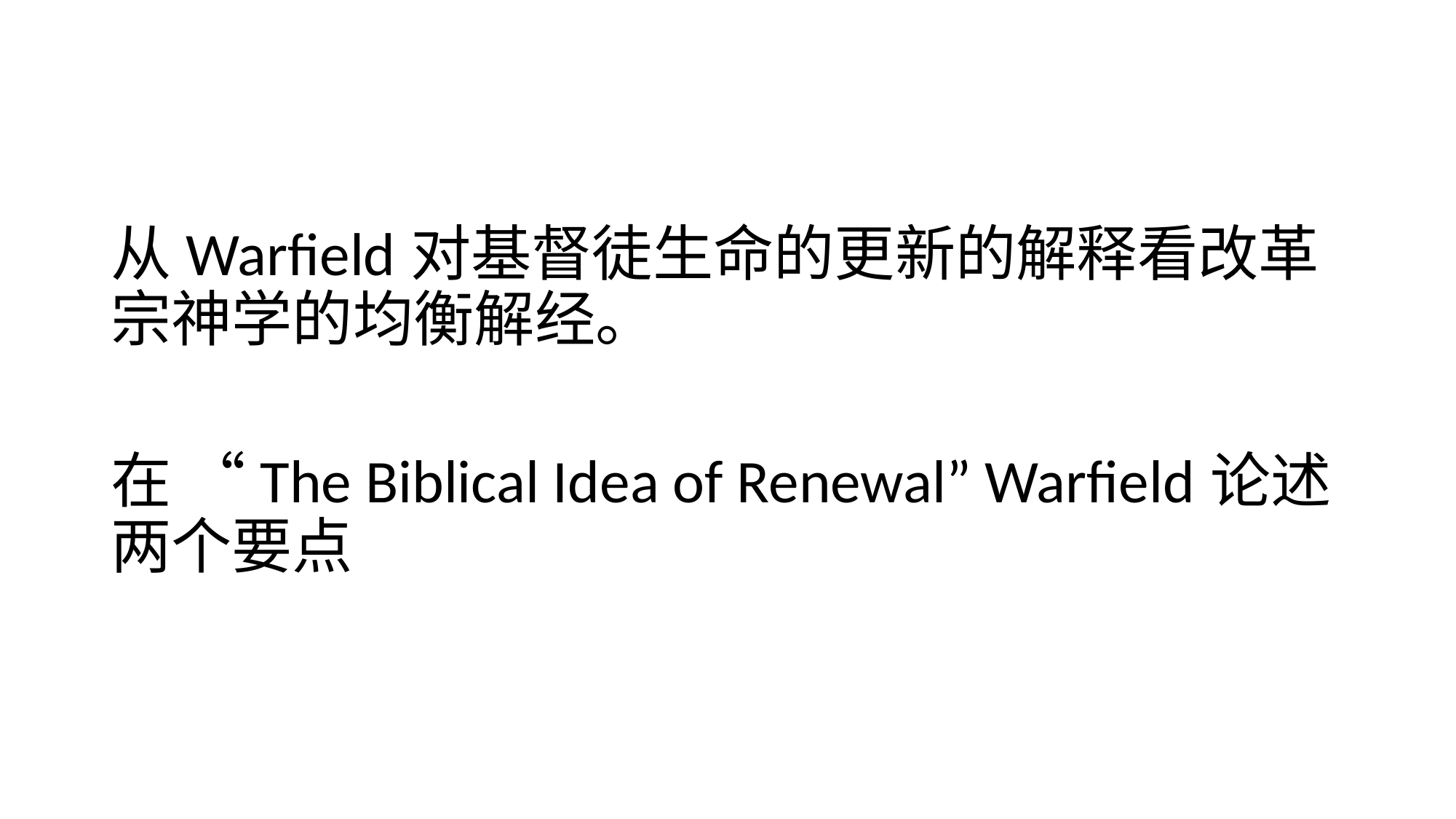

#
从Warfield对基督徒生命的更新的解释看改革宗神学的均衡解经。

在 “The Biblical Idea of Renewal” Warfield论述两个要点